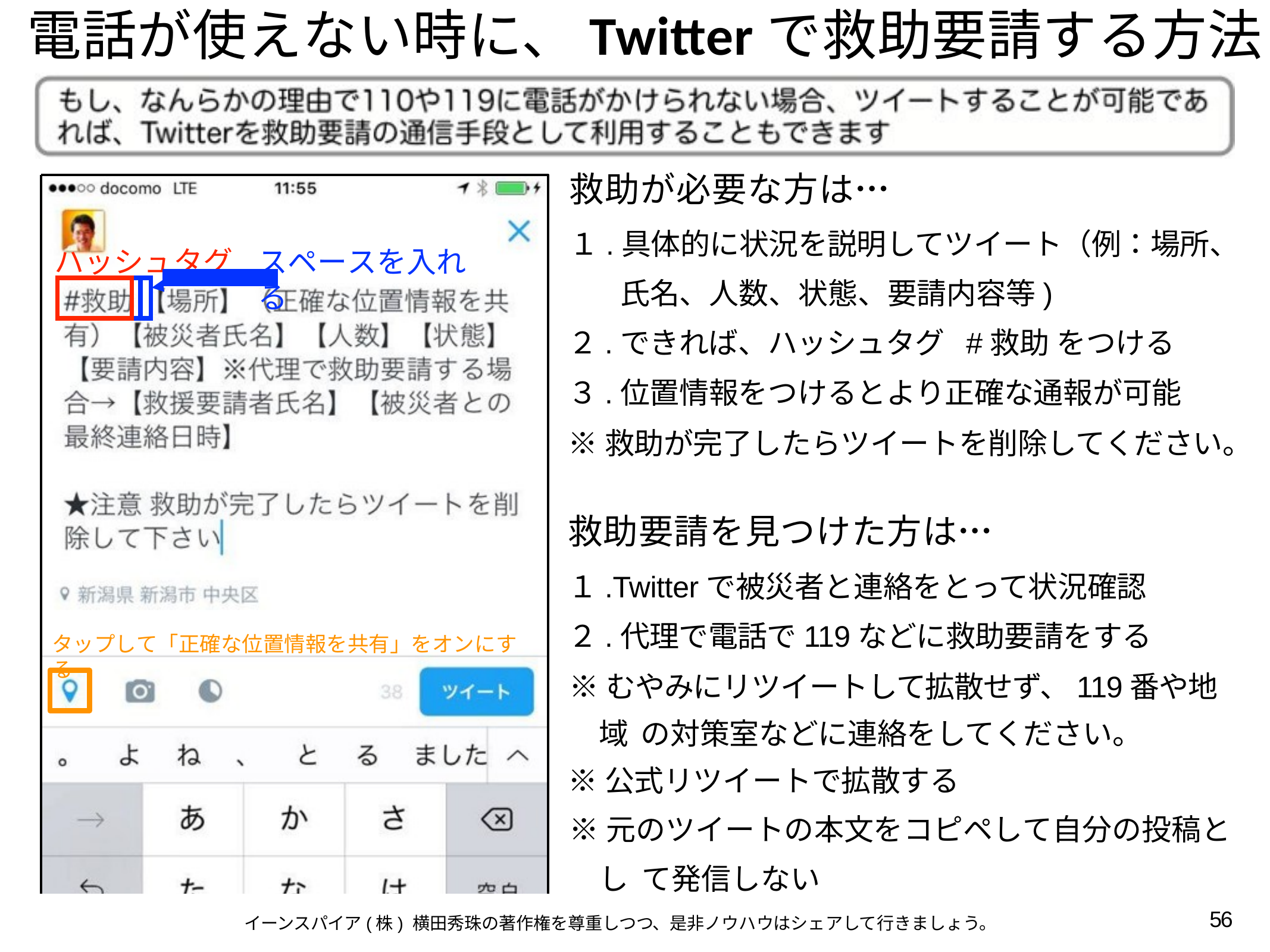

# 電話が使えない時に、Twitterで救助要請する方法

救助が必要な方は…
１.具体的に状況を説明してツイート（例：場所、  氏名、人数、状態、要請内容等)
２.できれば、ハッシュタグ	#救助 をつける
３.位置情報をつけるとより正確な通報が可能
※救助が完了したらツイートを削除してください。

救助要請を見つけた方は…
１.Twitterで被災者と連絡をとって状況確認
２.代理で電話で119などに救助要請をする
※むやみにリツイートして拡散せず、119番や地域  の対策室などに連絡をしてください。
※公式リツイートで拡散する
※元のツイートの本文をコピペして自分の投稿とし  て発信しない

ハッシュタグ
スペースを入れる

|  |  |  |
| --- | --- | --- |

タップして「正確な位置情報を共有」をオンにする

56
イーンスパイア(株) 横田秀珠の著作権を尊重しつつ、是非ノウハウはシェアして行きましょう。